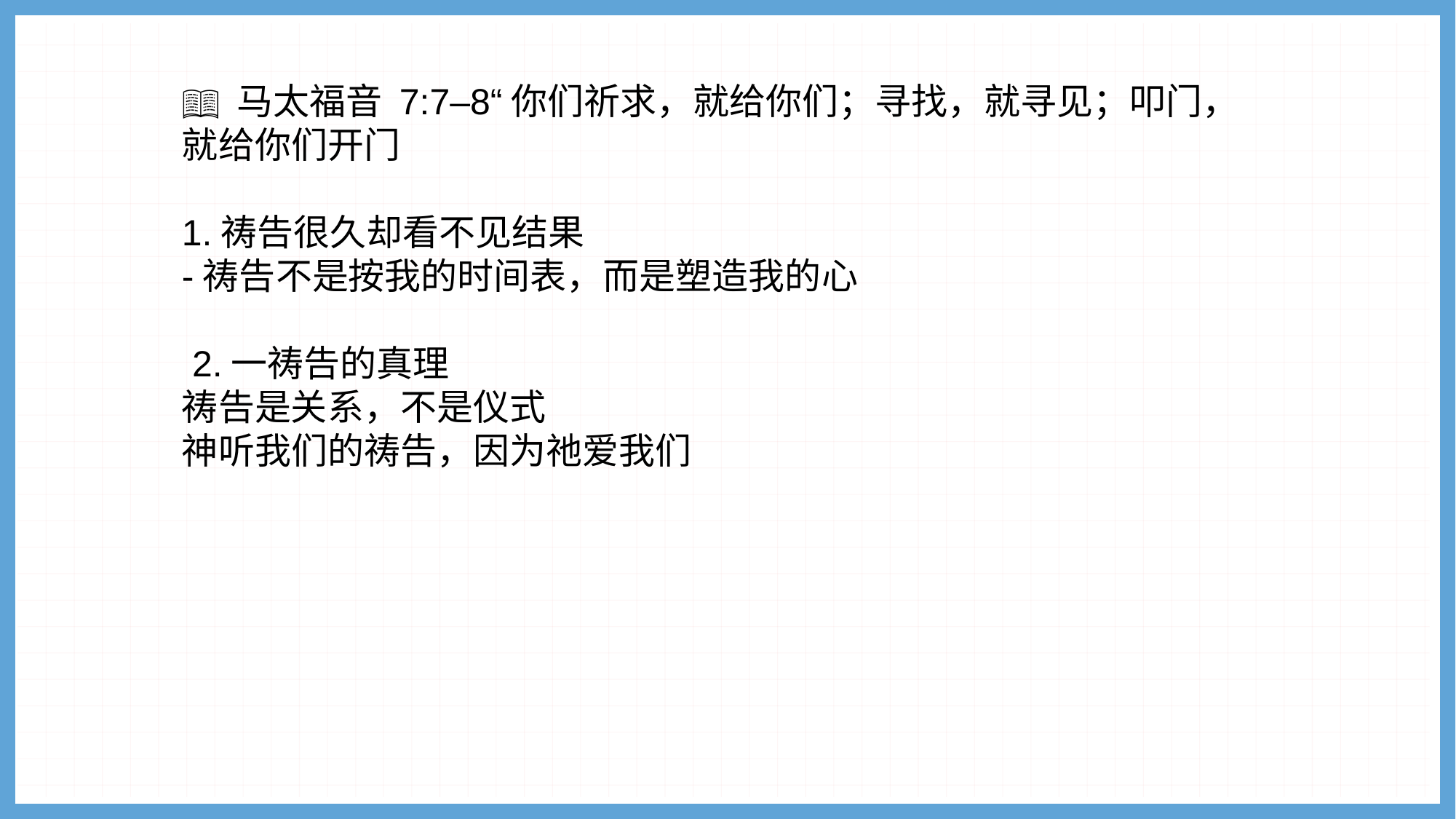

📖 马太福音 7:7–8“你们祈求，就给你们；寻找，就寻见；叩门，就给你们开门

1.祷告很久却看不见结果
-祷告不是按我的时间表，而是塑造我的心

 2.一祷告的真理
祷告是关系，不是仪式
神听我们的祷告，因为祂爱我们